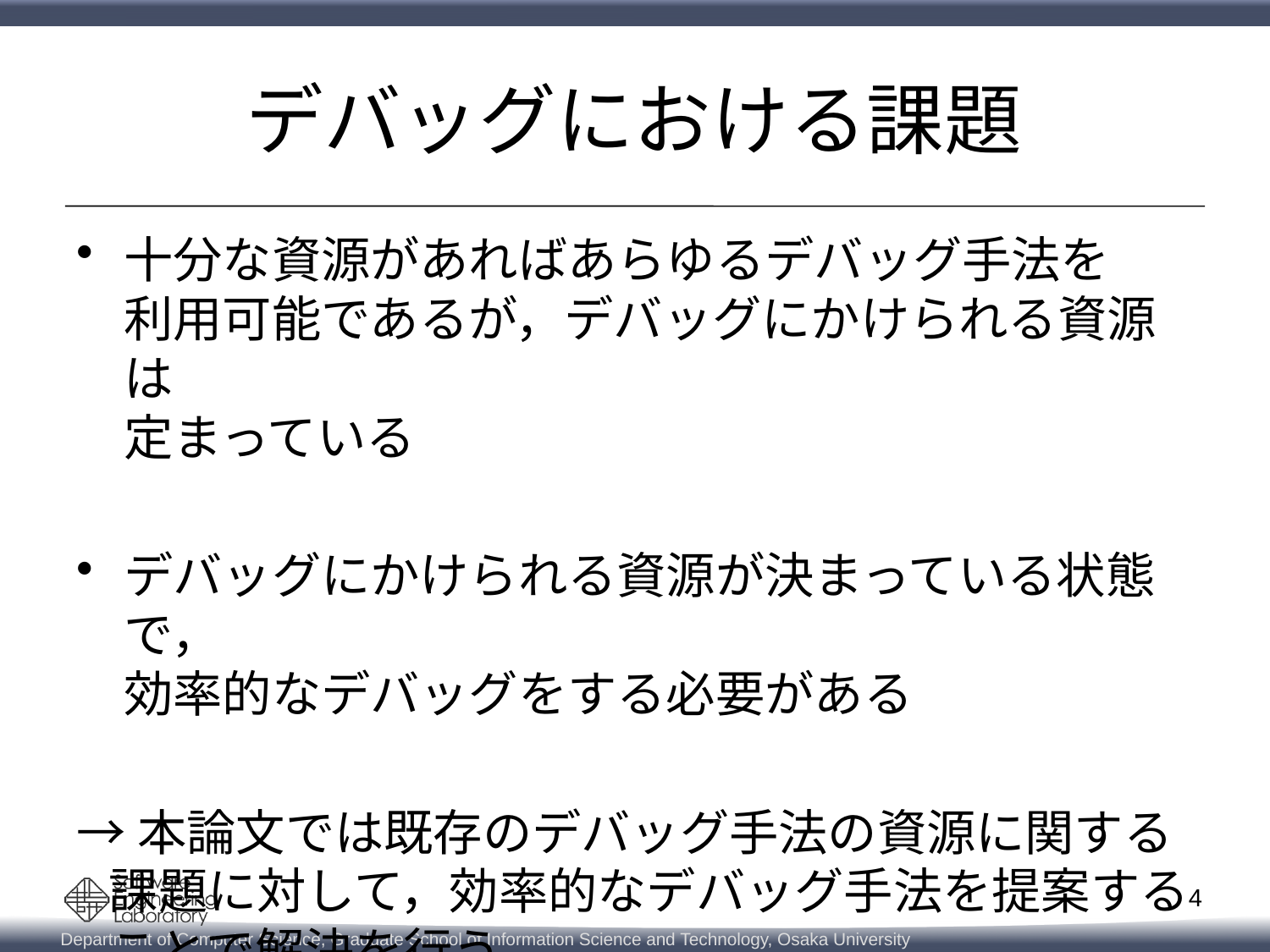

# デバッグにおける課題
十分な資源があればあらゆるデバッグ手法を
利用可能であるが，デバッグにかけられる資源は
定まっている

デバッグにかけられる資源が決まっている状態で，
効率的なデバッグをする必要がある

→本論文では既存のデバッグ手法の資源に関する
   課題に対して，効率的なデバッグ手法を提案する
   ことで解決を行う

4